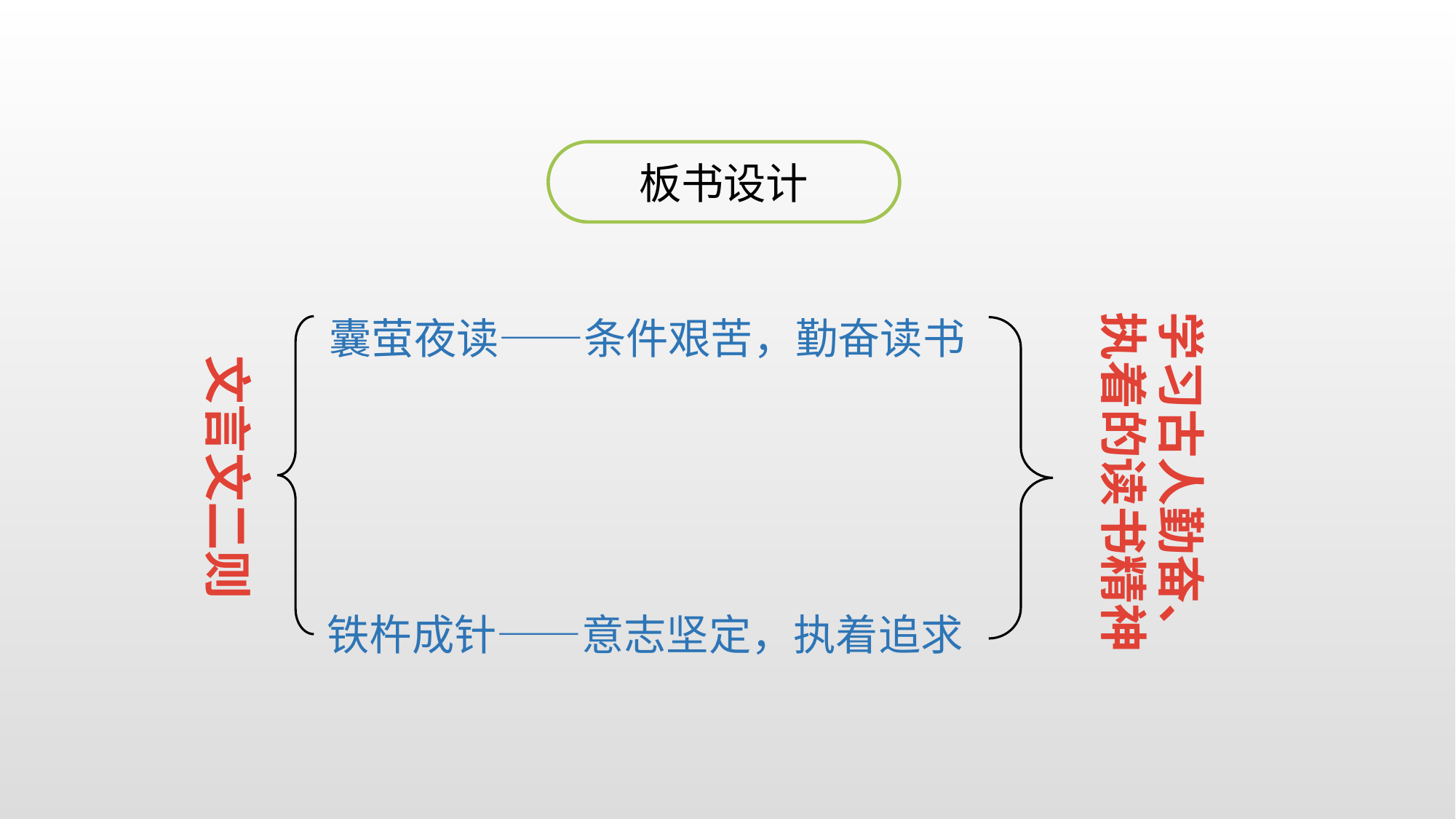

板书设计
囊萤夜读——条件艰苦，勤奋读书
学习古人勤奋、执着的读书精神

文言文二则
铁杵成针——意志坚定，执着追求